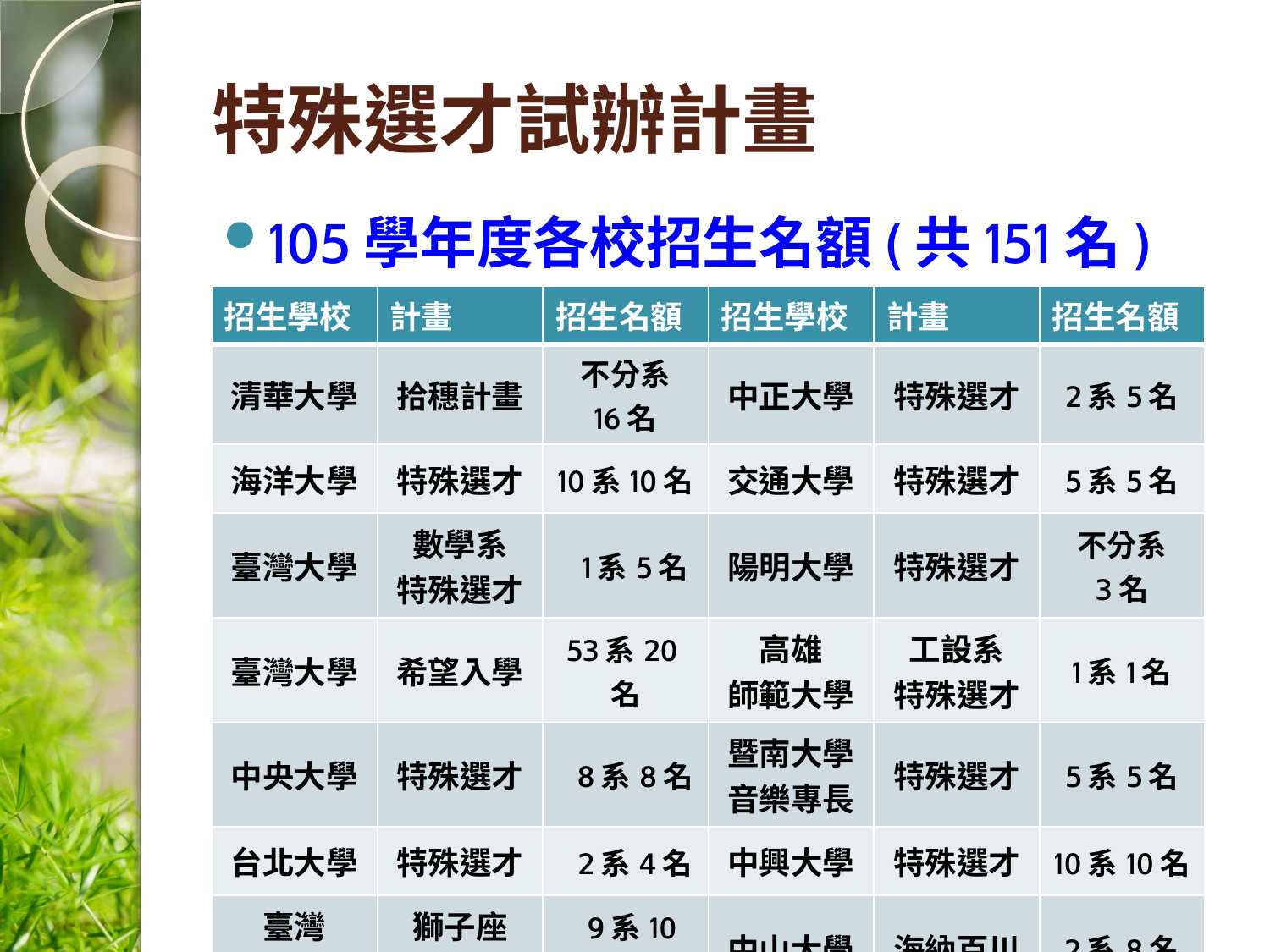

# 特殊選才試辦計畫
105學年度各校招生名額(共151名)
| 招生學校 | 計畫 | 招生名額 | 招生學校 | 計畫 | 招生名額 |
| --- | --- | --- | --- | --- | --- |
| 清華大學 | 拾穗計畫 | 不分系 16名 | 中正大學 | 特殊選才 | 2系5名 |
| 海洋大學 | 特殊選才 | 10系10名 | 交通大學 | 特殊選才 | 5系5名 |
| 臺灣大學 | 數學系 特殊選才 | 1系5名 | 陽明大學 | 特殊選才 | 不分系 3名 |
| 臺灣大學 | 希望入學 | 53系20名 | 高雄 師範大學 | 工設系 特殊選才 | 1系1名 |
| 中央大學 | 特殊選才 | 8系8名 | 暨南大學音樂專長 | 特殊選才 | 5系5名 |
| 台北大學 | 特殊選才 | 2系4名 | 中興大學 | 特殊選才 | 10系10名 |
| 臺灣 師範大學 | 獅子座 計畫 | 9系10名 | 中山大學 | 海納百川 | 2系8名 |